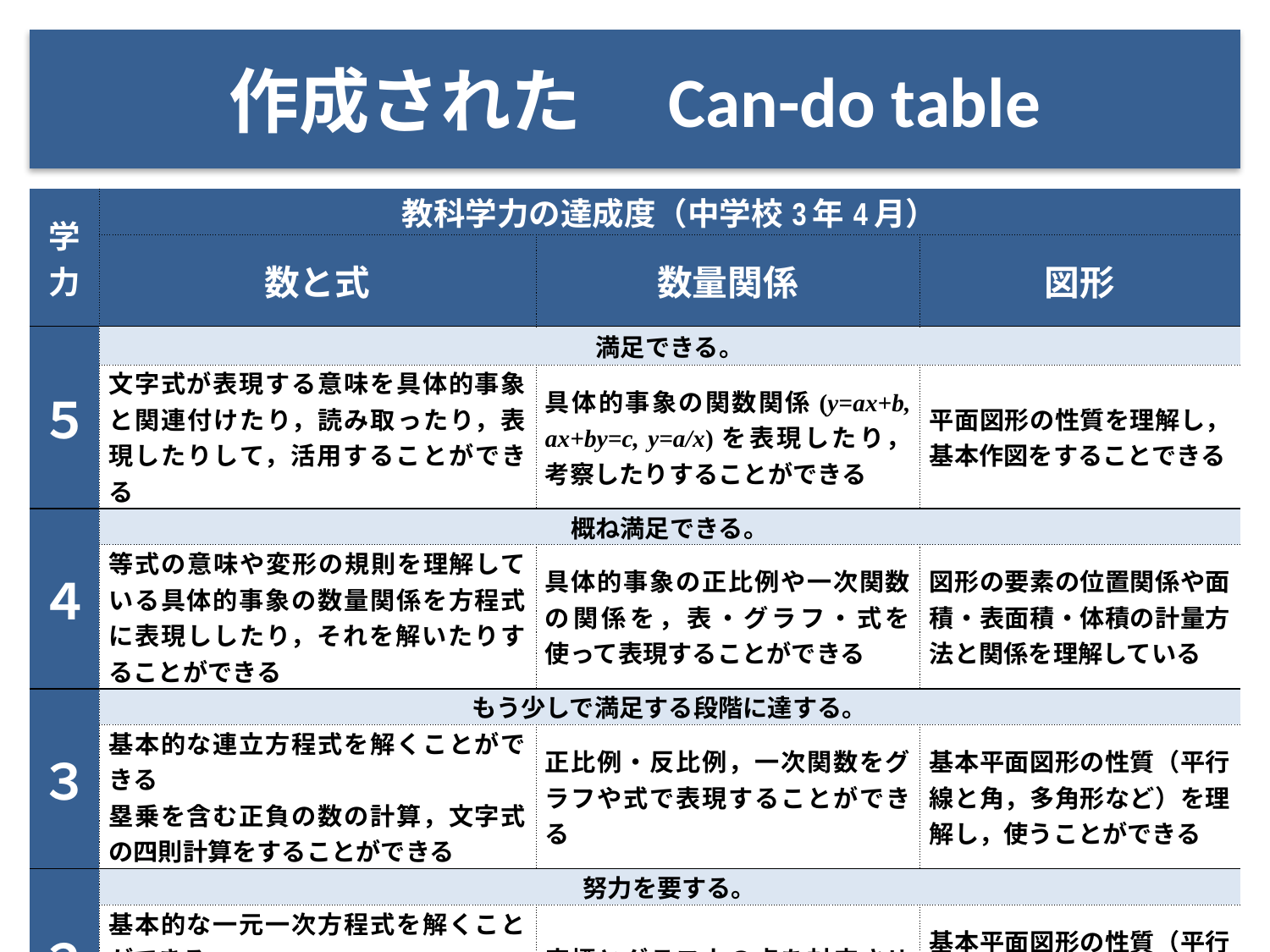

# 作成された　Can-do table
| 学力 | 教科学力の達成度（中学校3年4月） |  |  |
| --- | --- | --- | --- |
|  | 数と式 | 数量関係 | 図形 |
| ５ | 満足できる。 |  |  |
|  | 文字式が表現する意味を具体的事象と関連付けたり，読み取ったり，表現したりして，活用することができる | 具体的事象の関数関係(y=ax+b, ax+by=c, y=a/x)を表現したり，考察したりすることができる | 平面図形の性質を理解し，基本作図をすることできる |
| ４ | 概ね満足できる。 |  |  |
|  | 等式の意味や変形の規則を理解している具体的事象の数量関係を方程式に表現ししたり，それを解いたりすることができる | 具体的事象の正比例や一次関数の関係を，表・グラフ・式を使って表現することができる | 図形の要素の位置関係や面積・表面積・体積の計量方法と関係を理解している |
| ３ | もう少しで満足する段階に達する。 |  |  |
|  | 基本的な連立方程式を解くことができる 塁乗を含む正負の数の計算，文字式の四則計算をすることができる | 正比例・反比例，一次関数をグラフや式で表現することができる | 基本平面図形の性質（平行線と角，多角形など）を理解し，使うことができる |
| ２ | 努力を要する。 |  |  |
|  | 基本的な一元一次方程式を解くことができる 負の数の意味を理解し，基本的な文字式の計算をすることができる | 座標とグラフ上の点を対応させることができる | 基本平面図形の性質（平行線と角，多角形など）を指摘することができる |
| １ | 相当な努力と要する。 |  |  |
|  | 小学校段階の分数計算を正解することができる | ― | ― |